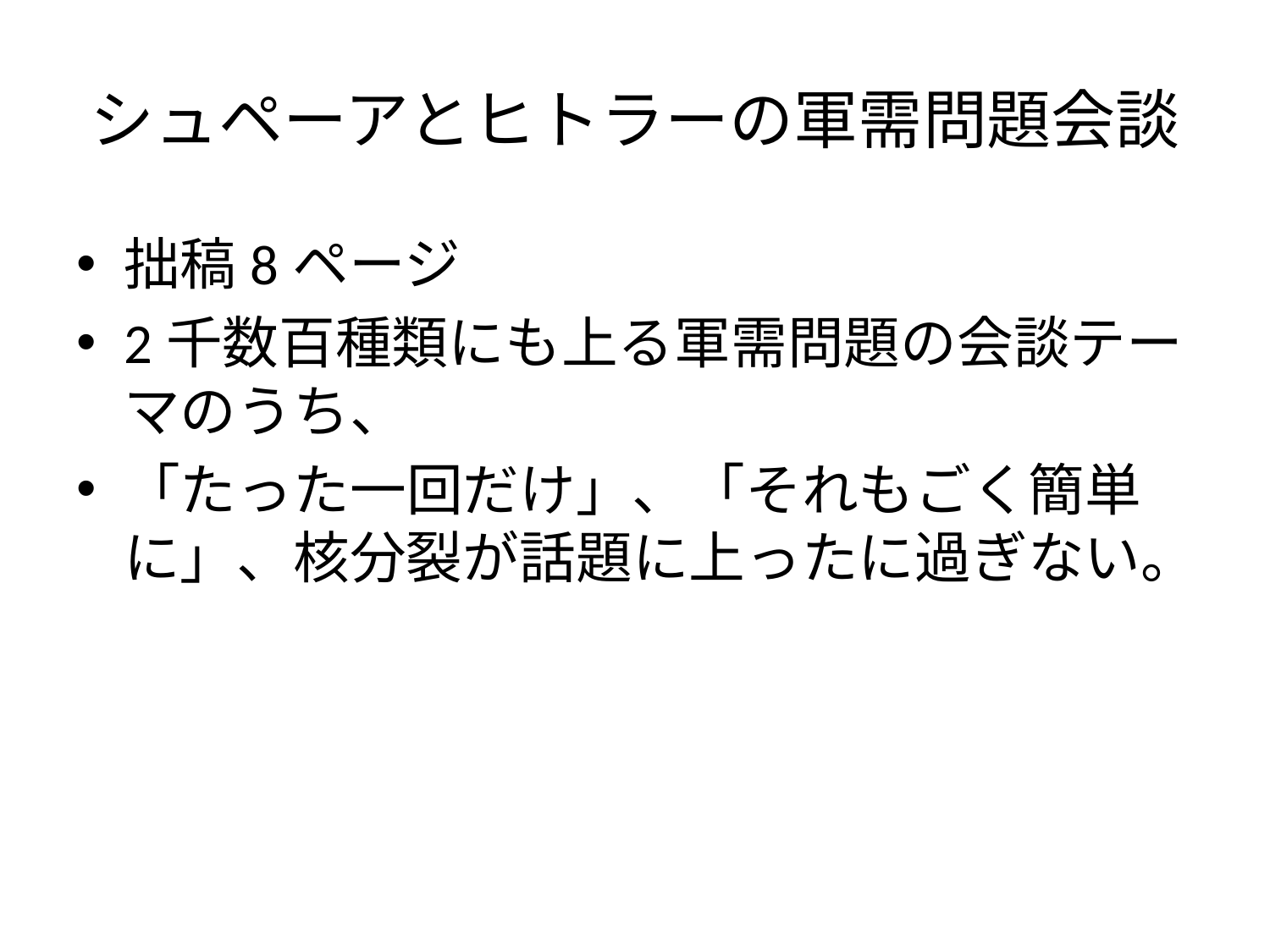

# シュペーアとヒトラーの軍需問題会談
拙稿8ページ
2千数百種類にも上る軍需問題の会談テーマのうち、
「たった一回だけ」、「それもごく簡単に」、核分裂が話題に上ったに過ぎない。